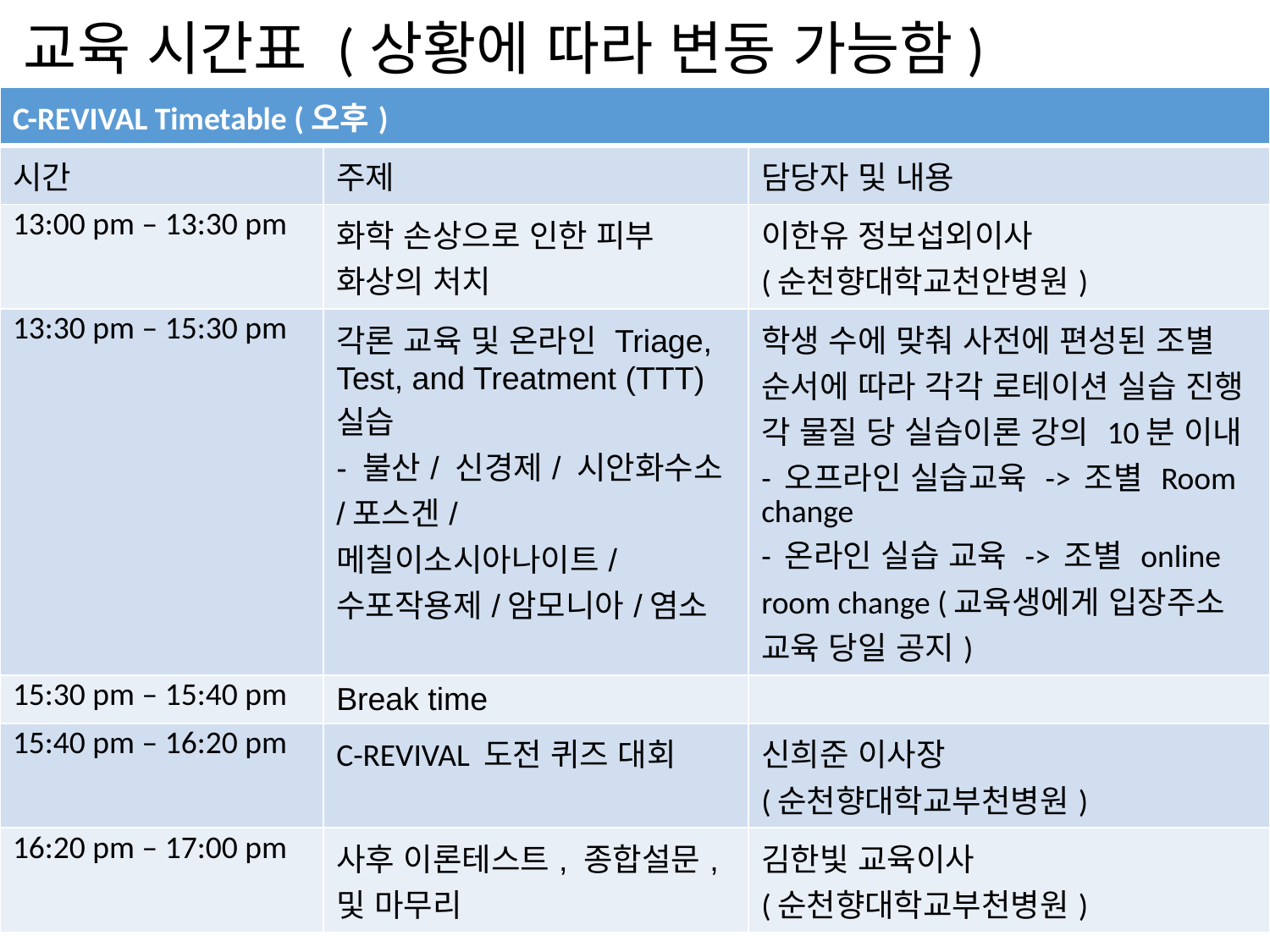

# 교육 시간표 (상황에 따라 변동 가능함)
| C-REVIVAL Timetable (오후) |  |  |
| --- | --- | --- |
| 시간 | 주제 | 담당자 및 내용 |
| 13:00 pm – 13:30 pm | 화학 손상으로 인한 피부 화상의 처치 | 이한유 정보섭외이사 (순천향대학교천안병원) |
| 13:30 pm – 15:30 pm | 각론 교육 및 온라인 Triage, Test, and Treatment (TTT) 실습 - 불산/ 신경제/ 시안화수소/포스겐/ 메칠이소시아나이트/수포작용제/암모니아/염소 | 학생 수에 맞춰 사전에 편성된 조별 순서에 따라 각각 로테이션 실습 진행 각 물질 당 실습이론 강의 10분 이내 - 오프라인 실습교육 -> 조별 Room change - 온라인 실습 교육 -> 조별 online room change (교육생에게 입장주소 교육 당일 공지) |
| 15:30 pm – 15:40 pm | Break time |  |
| 15:40 pm – 16:20 pm | C-REVIVAL 도전 퀴즈 대회 | 신희준 이사장 (순천향대학교부천병원) |
| 16:20 pm – 17:00 pm | 사후 이론테스트, 종합설문, 및 마무리 | 김한빛 교육이사 (순천향대학교부천병원) |